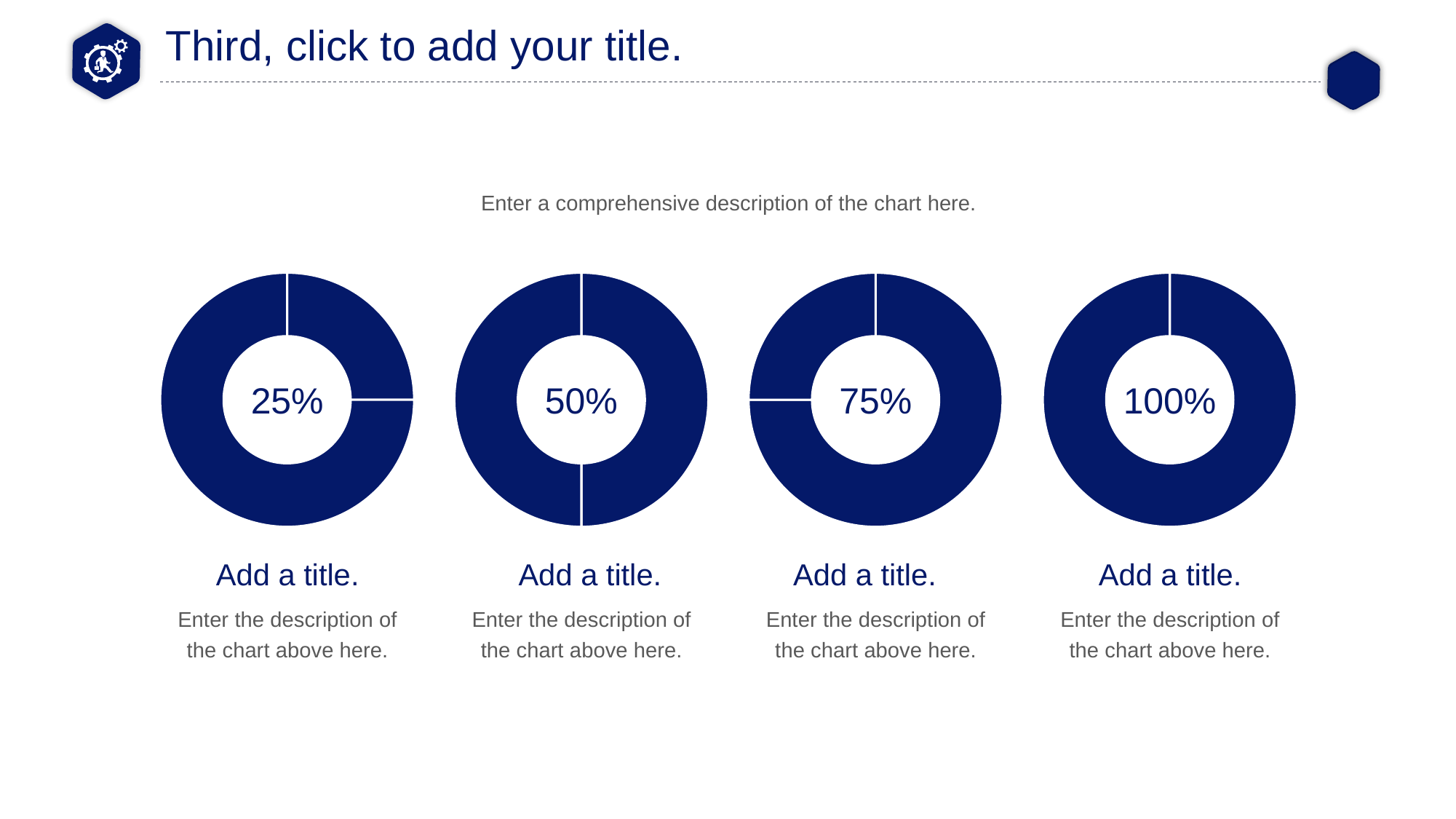

Third, click to add your title.

Enter a comprehensive description of the chart here.

### Chart

| Category | 列2 |
|---|---|
| A | 25.0 |
| 第二季度 | 75.0 |

### Chart

| Category | 列2 |
|---|---|
| A | 50.0 |
| B | 50.0 |

### Chart

| Category | 列2 |
|---|---|
| A | 75.0 |
| B | 25.0 |

### Chart

| Category | 列2 |
|---|---|
| 第一季度 | 100.0 |
| 第二季度 | 0.0 |
25%
50%
75%
100%
Add a title.
Add a title.
Add a title.
Add a title.
Enter the description of the chart above here.
Enter the description of the chart above here.
Enter the description of the chart above here.
Enter the description of the chart above here.